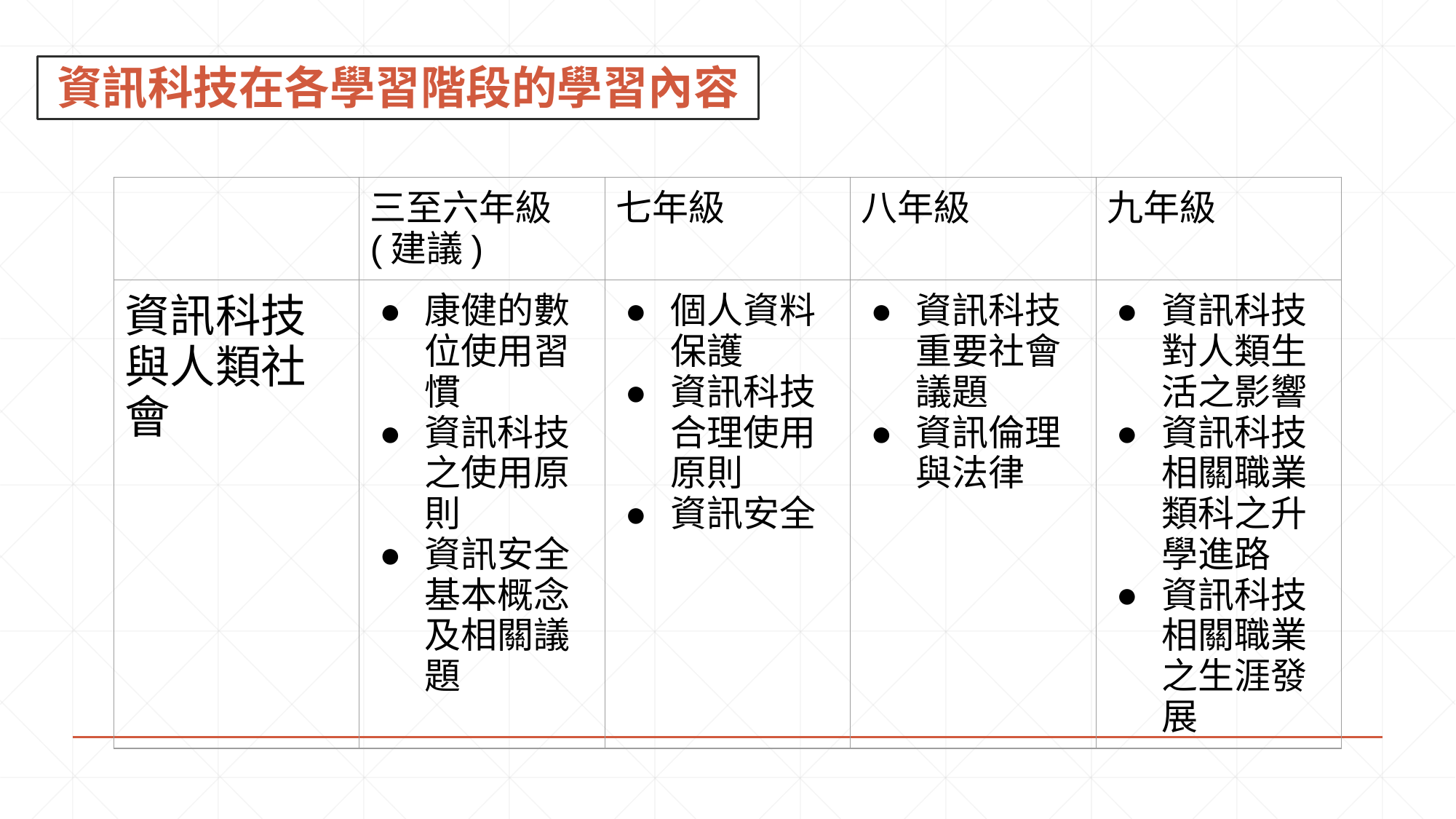

資訊科技在各學習階段的學習內容
|  | 三至六年級 (建議) | 七年級 | 八年級 | 九年級 |
| --- | --- | --- | --- | --- |
| 資訊科技與人類社會 | 康健的數位使用習 慣 資訊科技之使用原 則 資訊安全基本概念 及相關議題 | 個人資料保護 資訊科技合理使用 原則 資訊安全 | 資訊科技重要社會 議題 資訊倫理與法律 | 資訊科技對人類生 活之影響 資訊科技相關職業 類科之升學進路 資訊科技相關職業 之生涯發展 |